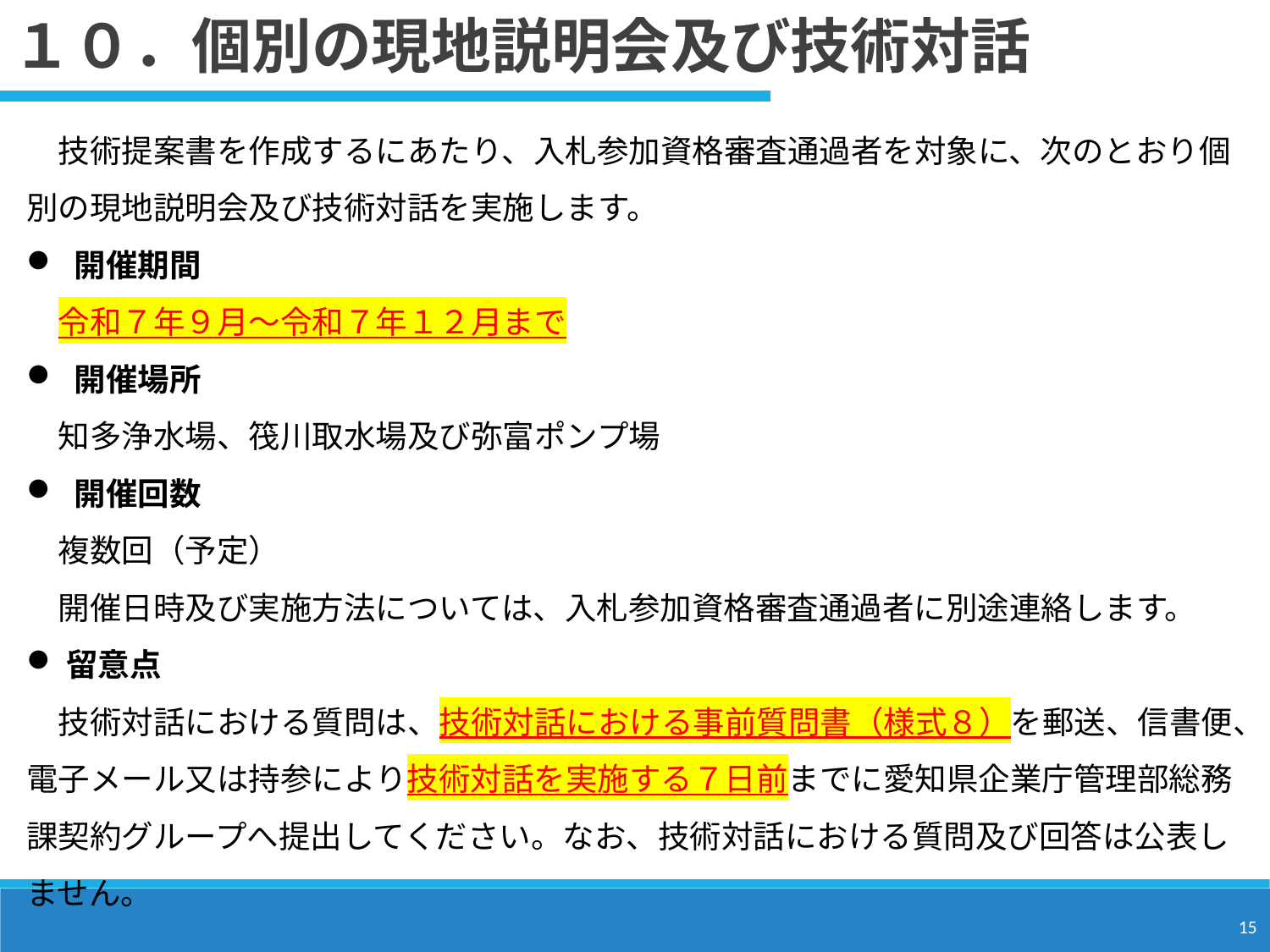

１０．個別の現地説明会及び技術対話
　技術提案書を作成するにあたり、入札参加資格審査通過者を対象に、次のとおり個別の現地説明会及び技術対話を実施します。
開催期間
　令和７年９月～令和７年１２月まで
開催場所
　知多浄水場、筏川取水場及び弥富ポンプ場
開催回数
　複数回（予定）
　開催日時及び実施方法については、入札参加資格審査通過者に別途連絡します。
留意点
　技術対話における質問は、技術対話における事前質問書（様式８）を郵送、信書便、電子メール又は持参により技術対話を実施する７日前までに愛知県企業庁管理部総務課契約グループへ提出してください。なお、技術対話における質問及び回答は公表しません。

15